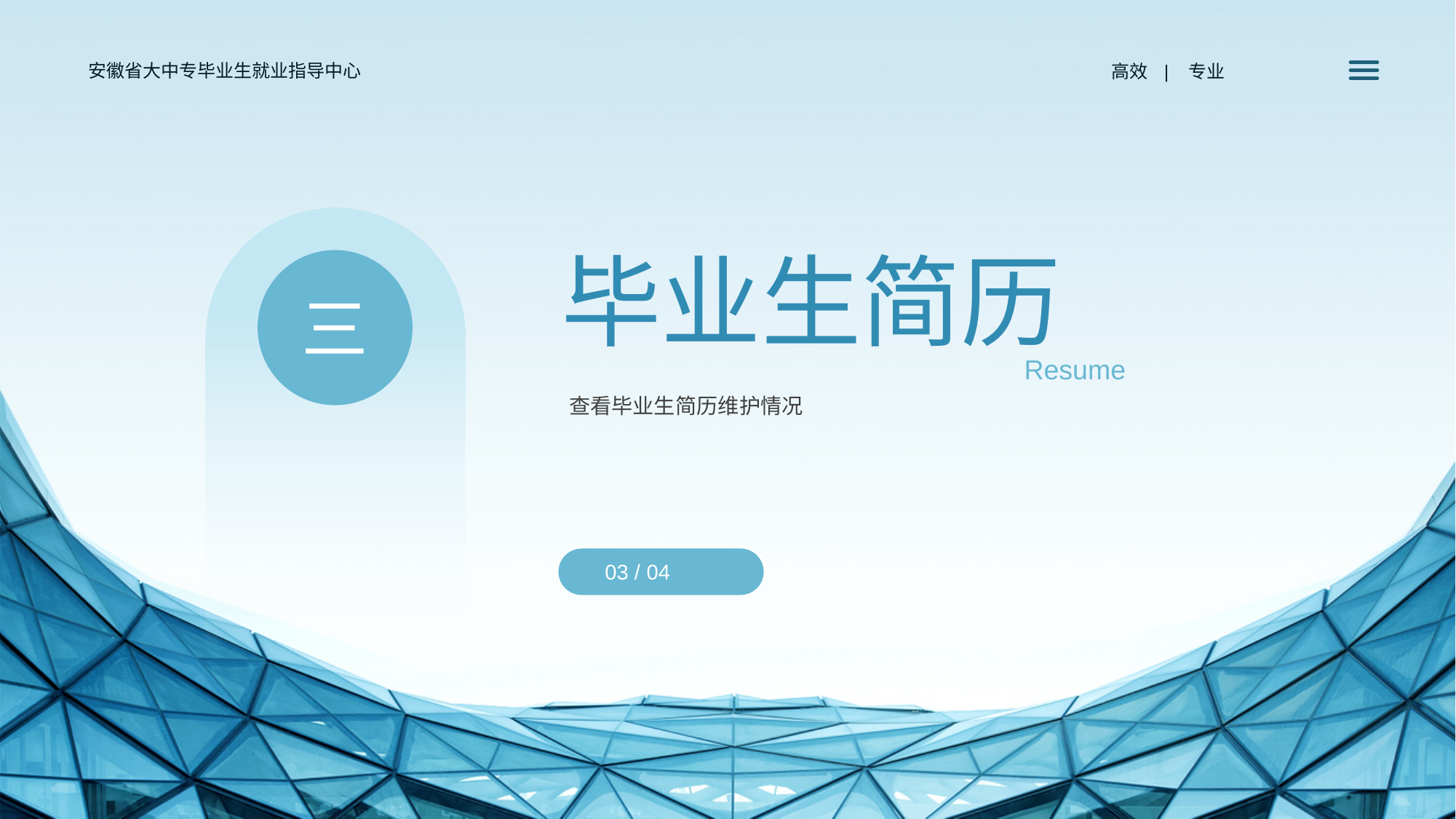

安徽省大中专毕业生就业指导中心
  高效   |   专业

三
毕业生简历
Resume
查看毕业生简历维护情况

03 / 04